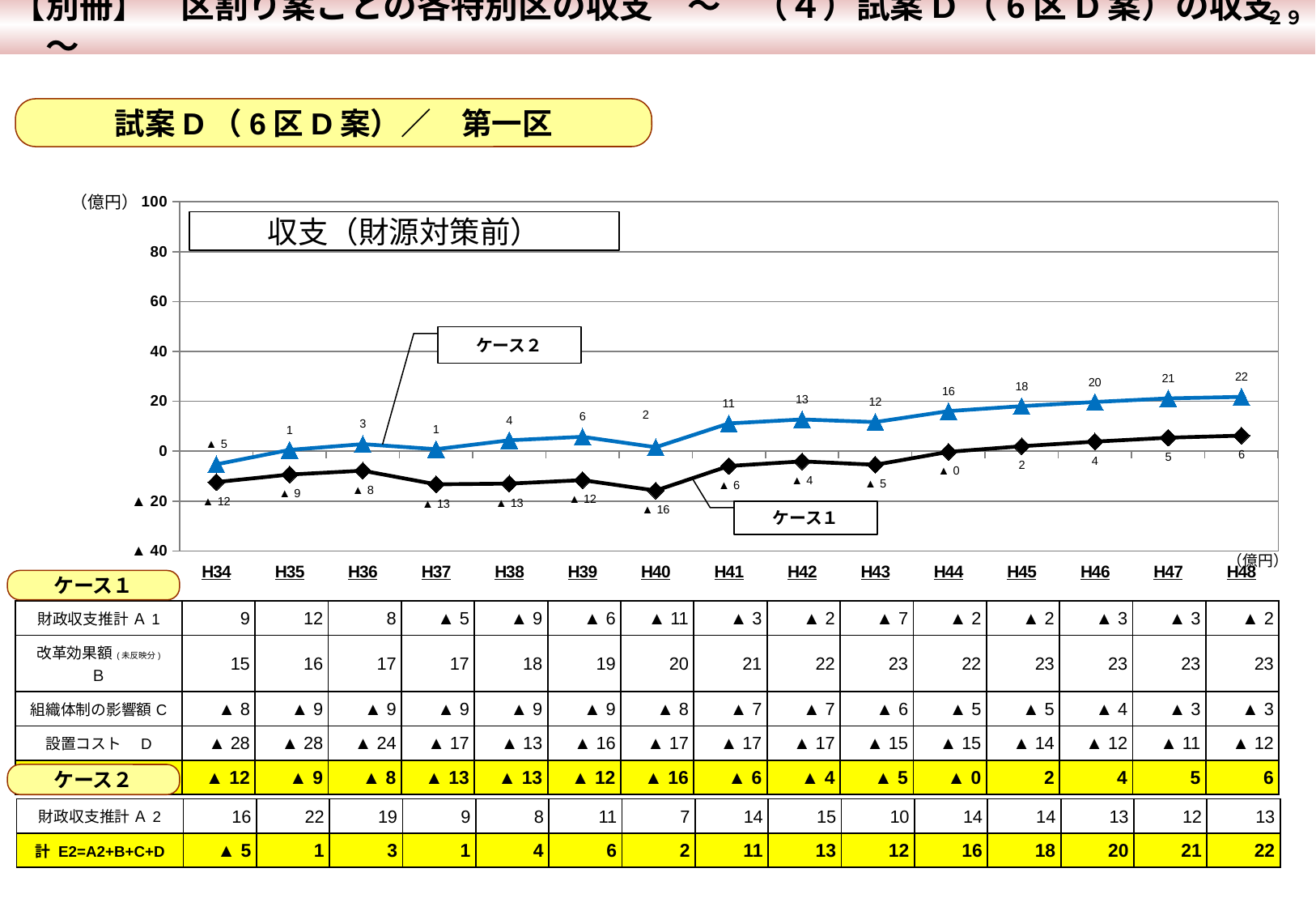

【別冊】　区割り案ごとの各特別区の収支　～　（４）試案D（6区D案）の収支　～
 ２９
試案D（6区D案）／　第一区

### Chart

| Category | 計 E=A'+B+C+D | 計 E=A+B+C+D |
|---|---|---|
| H34 | -5.259256582936208 | -12.365116582936206 |
| H35 | 0.5241268111769681 | -9.34530318882303 |
| H36 | 2.850982162922193 | -7.809457837077808 |
| H37 | 0.8023220713589563 | -13.28142792864104 |
| H38 | 4.3788416373072305 | -12.995268362692768 |
| H39 | 5.781480703661295 | -11.5926392963387 |
| H40 | 1.588033749770938 | -15.786086250229062 |
| H41 | 11.148566307513912 | -5.916063692486087 |
| H42 | 12.727761790511652 | -4.069438209488348 |
| H43 | 11.687338368159311 | -5.432131631840692 |
| H44 | 16.058369769295247 | -0.2594602307047502 |
| H45 | 18.065259353984686 | 1.9962893539846913 |
| H46 | 19.719712491250505 | 3.8361324912504973 |
| H47 | 21.159205466625586 | 5.410795466625583 |
| H48 | 21.787037749594447 | 6.245657749594441 |
（億円）
収支（財源対策前）
ケース２
ケース１
（億円）
ケース１
| 財政収支推計 Ａ1 | 9 | 12 | 8 | ▲ 5 | ▲ 9 | ▲ 6 | ▲ 11 | ▲ 3 | ▲ 2 | ▲ 7 | ▲ 2 | ▲ 2 | ▲ 3 | ▲ 3 | ▲ 2 |
| --- | --- | --- | --- | --- | --- | --- | --- | --- | --- | --- | --- | --- | --- | --- | --- |
| 改革効果額(未反映分) Ｂ | 15 | 16 | 17 | 17 | 18 | 19 | 20 | 21 | 22 | 23 | 22 | 23 | 23 | 23 | 23 |
| 組織体制の影響額C | ▲ 8 | ▲ 9 | ▲ 9 | ▲ 9 | ▲ 9 | ▲ 9 | ▲ 8 | ▲ 7 | ▲ 7 | ▲ 6 | ▲ 5 | ▲ 5 | ▲ 4 | ▲ 3 | ▲ 3 |
| 設置コスト　D | ▲ 28 | ▲ 28 | ▲ 24 | ▲ 17 | ▲ 13 | ▲ 16 | ▲ 17 | ▲ 17 | ▲ 17 | ▲ 15 | ▲ 15 | ▲ 14 | ▲ 12 | ▲ 11 | ▲ 12 |
| 計 E1=A1+B+C+D | ▲ 12 | ▲ 9 | ▲ 8 | ▲ 13 | ▲ 13 | ▲ 12 | ▲ 16 | ▲ 6 | ▲ 4 | ▲ 5 | ▲ 0 | 2 | 4 | 5 | 6 |
ケース２
| 財政収支推計 Ａ2 | 16 | 22 | 19 | 9 | 8 | 11 | 7 | 14 | 15 | 10 | 14 | 14 | 13 | 12 | 13 |
| --- | --- | --- | --- | --- | --- | --- | --- | --- | --- | --- | --- | --- | --- | --- | --- |
| 計 E2=A2+B+C+D | ▲ 5 | 1 | 3 | 1 | 4 | 6 | 2 | 11 | 13 | 12 | 16 | 18 | 20 | 21 | 22 |